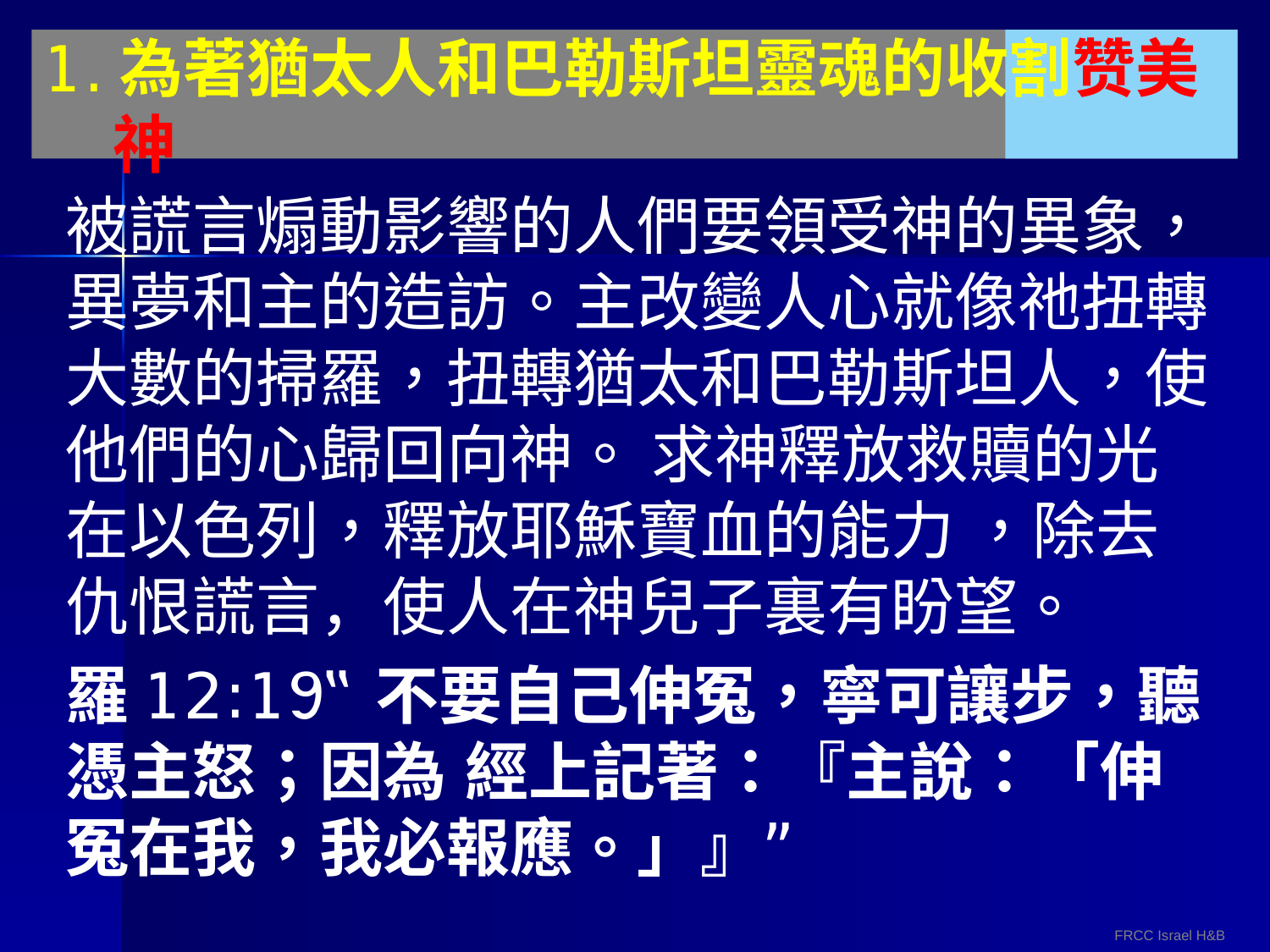

# 1.為著猶太人和巴勒斯坦靈魂的收割赞美神
被謊言煽動影響的人們要領受神的異象，異夢和主的造訪。主改變人心就像祂扭轉大數的掃羅，扭轉猶太和巴勒斯坦人，使他們的心歸回向神。 求神釋放救贖的光在以色列，釋放耶穌寶血的能力 ，除去仇恨謊言，使人在神兒子裏有盼望。
羅12:19“不要自己伸冤，寧可讓步，聽憑主怒；因為 經上記著：『主說：「伸冤在我，我必報應。」』”